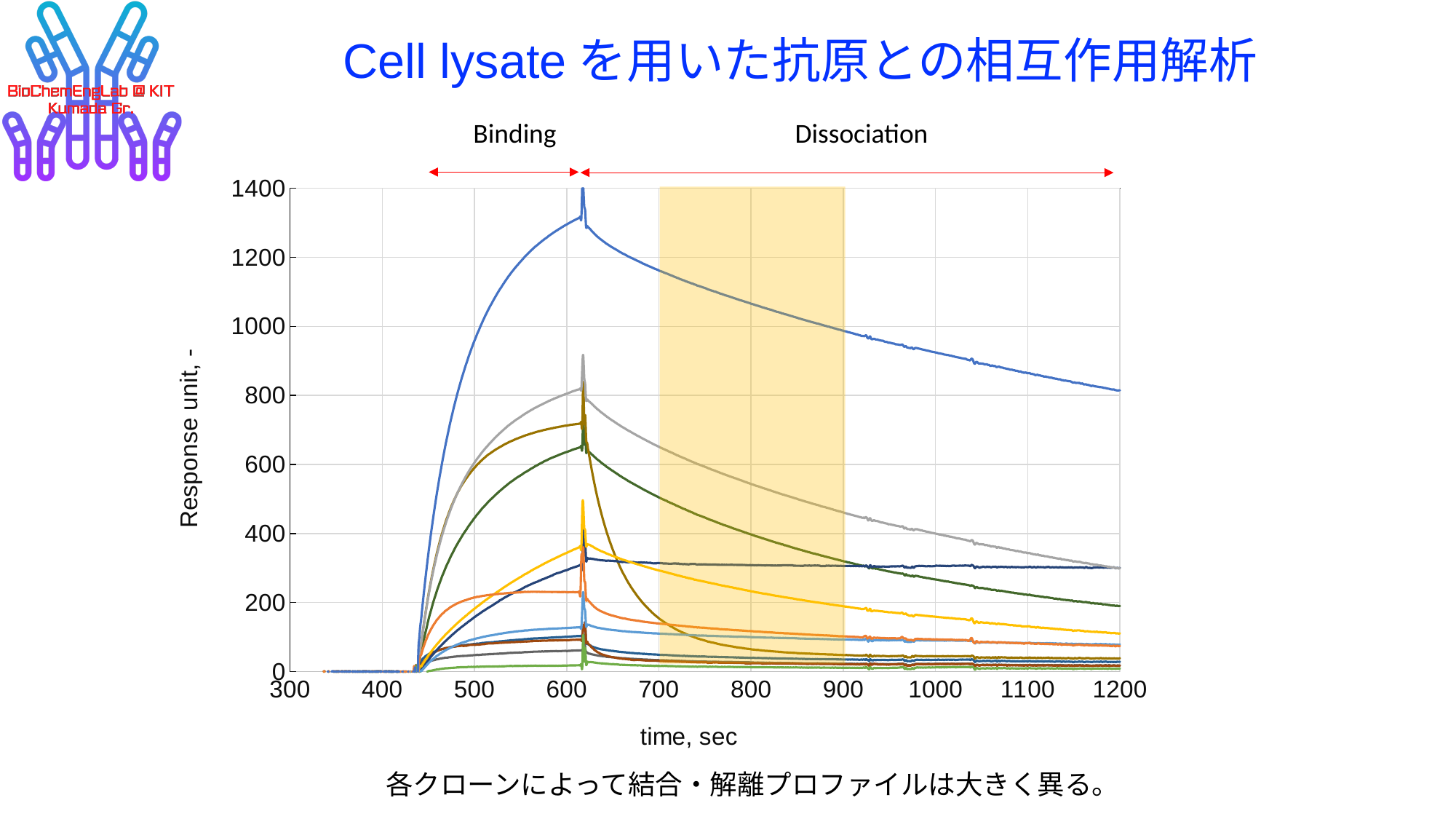

# Cell lysateを用いた抗原との相互作用解析

### Chart

| Category | R3-11 | R3-12 | R3-13 | R3-14 | R3-16 | R3-17 | R3-19 | R3-20 | R3-21 | R3-23 | R3-24 | R3-26 |
|---|---|---|---|---|---|---|---|---|---|---|---|---|
Binding
Dissociation

各クローンによって結合・解離プロファイルは大きく異る。